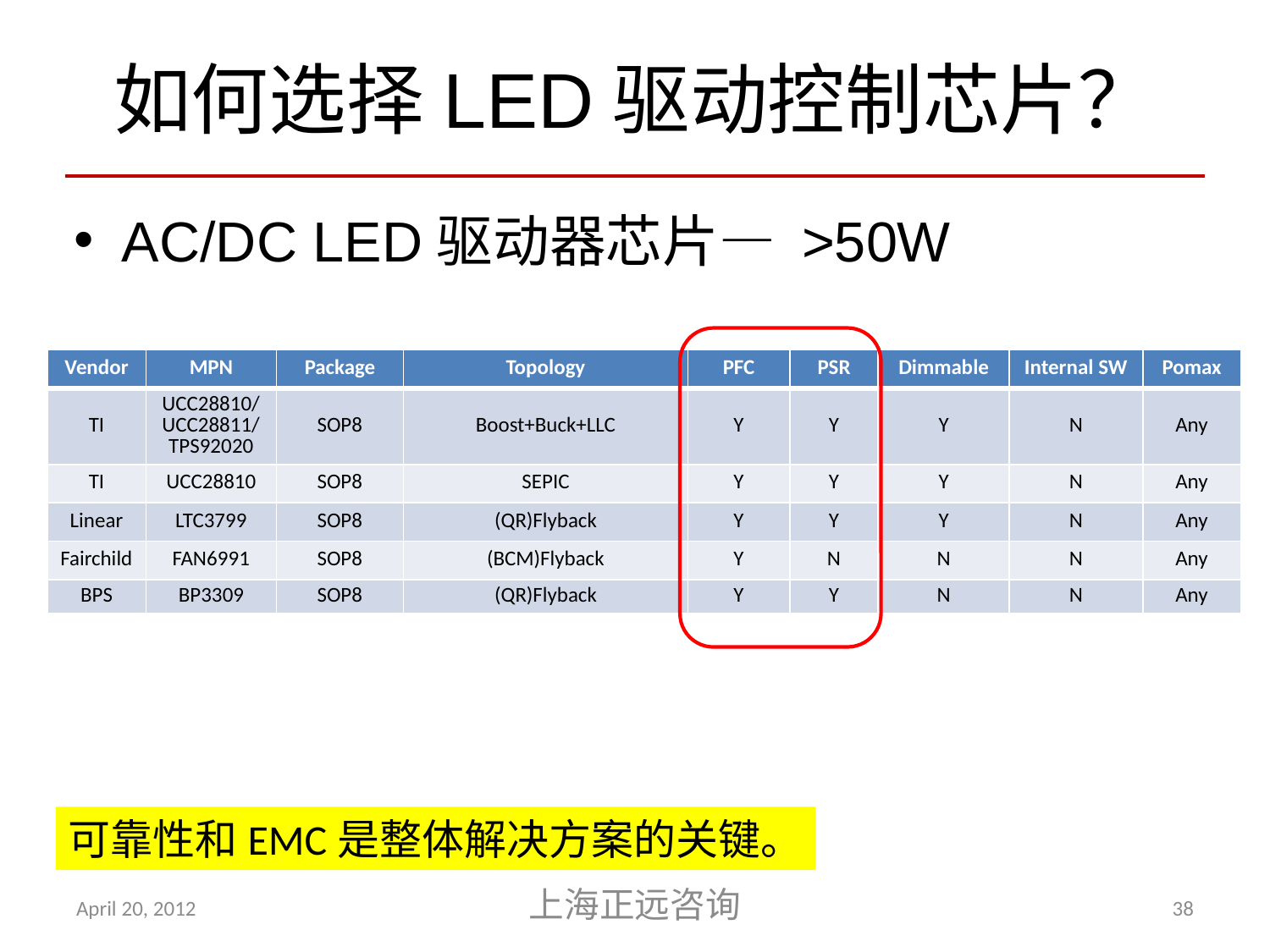

# 如何选择LED驱动控制芯片？
AC/DC LED驱动器芯片— >50W

| Vendor | MPN | Package | Topology | PFC | PSR | Dimmable | Internal SW | Pomax |
| --- | --- | --- | --- | --- | --- | --- | --- | --- |
| TI | UCC28810/UCC28811/TPS92020 | SOP8 | Boost+Buck+LLC | Y | Y | Y | N | Any |
| TI | UCC28810 | SOP8 | SEPIC | Y | Y | Y | N | Any |
| Linear | LTC3799 | SOP8 | (QR)Flyback | Y | Y | Y | N | Any |
| Fairchild | FAN6991 | SOP8 | (BCM)Flyback | Y | N | N | N | Any |
| BPS | BP3309 | SOP8 | (QR)Flyback | Y | Y | N | N | Any |
可靠性和EMC是整体解决方案的关键。
April 20, 2012
上海正远咨询
38